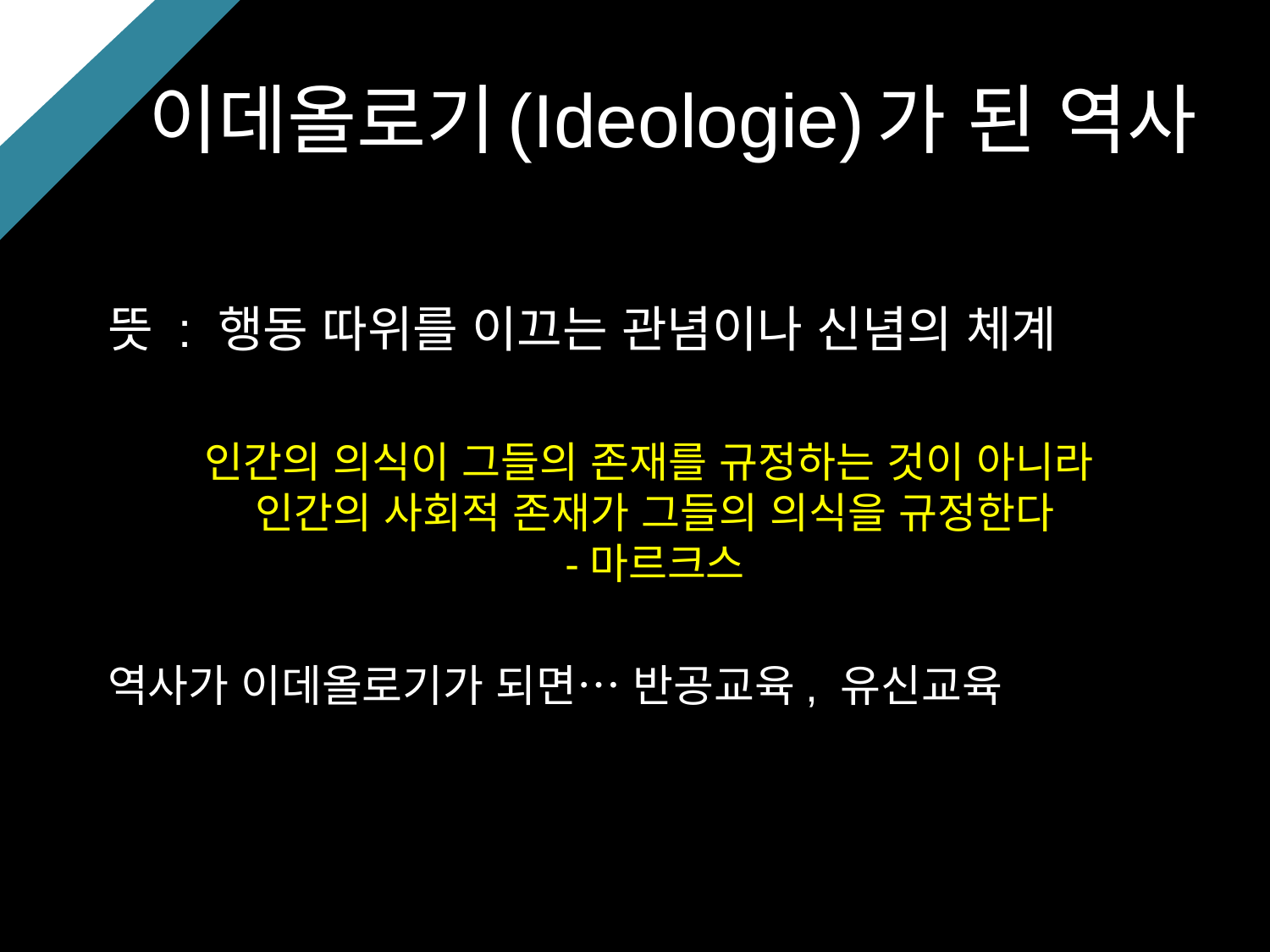

# 이데올로기(Ideologie)가 된 역사
뜻 : 행동 따위를 이끄는 관념이나 신념의 체계

인간의 의식이 그들의 존재를 규정하는 것이 아니라
인간의 사회적 존재가 그들의 의식을 규정한다
-마르크스

역사가 이데올로기가 되면… 반공교육, 유신교육